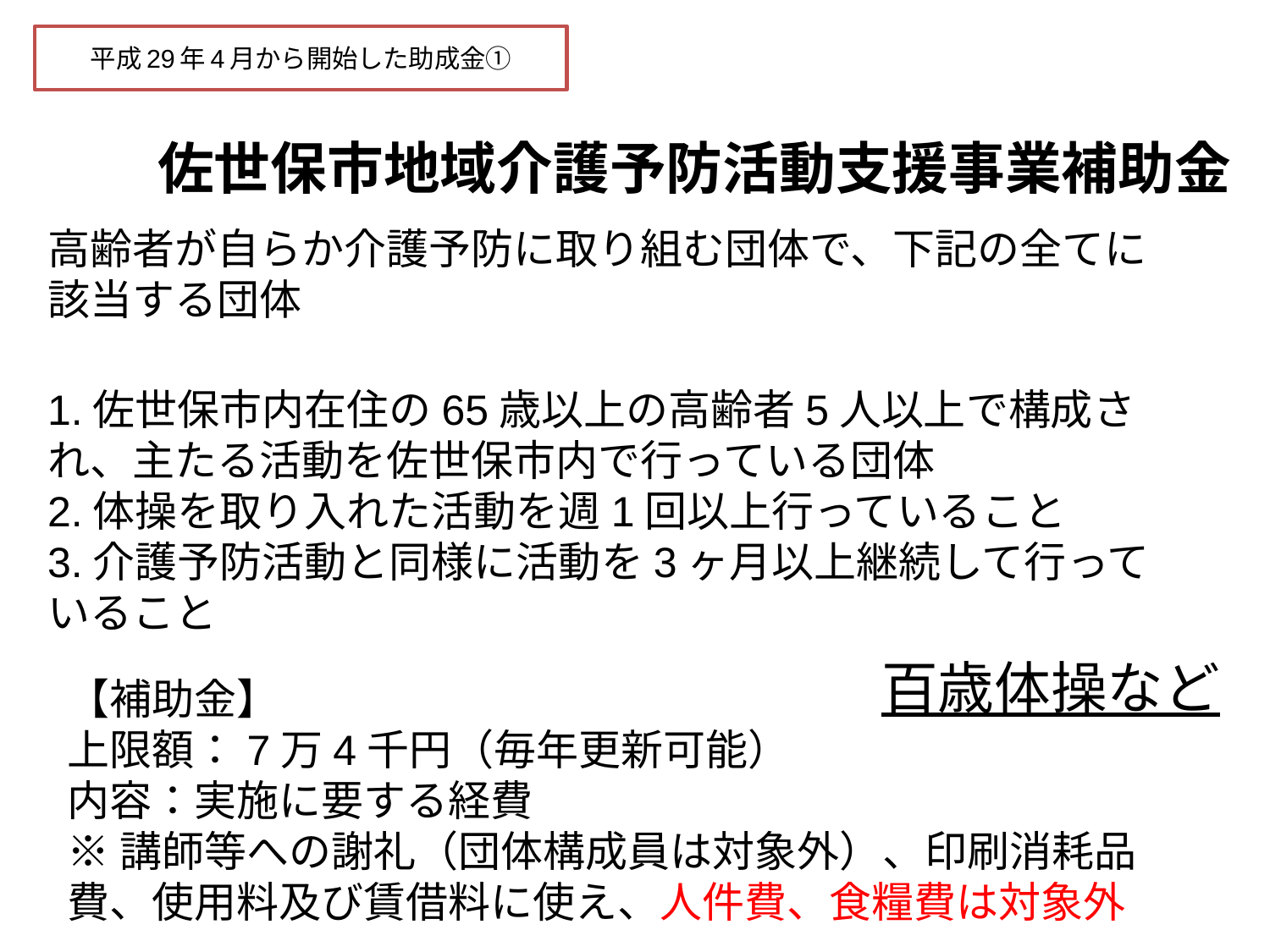

# 平成29年4月から開始した助成金①
佐世保市地域介護予防活動支援事業補助金
高齢者が自らか介護予防に取り組む団体で、下記の全てに該当する団体

1.佐世保市内在住の65歳以上の高齢者5人以上で構成され、主たる活動を佐世保市内で行っている団体
2.体操を取り入れた活動を週1回以上行っていること
3.介護予防活動と同様に活動を3ヶ月以上継続して行っていること
百歳体操など
【補助金】
上限額：7万4千円（毎年更新可能）
内容：実施に要する経費
※講師等への謝礼（団体構成員は対象外）、印刷消耗品費、使用料及び賃借料に使え、人件費、食糧費は対象外